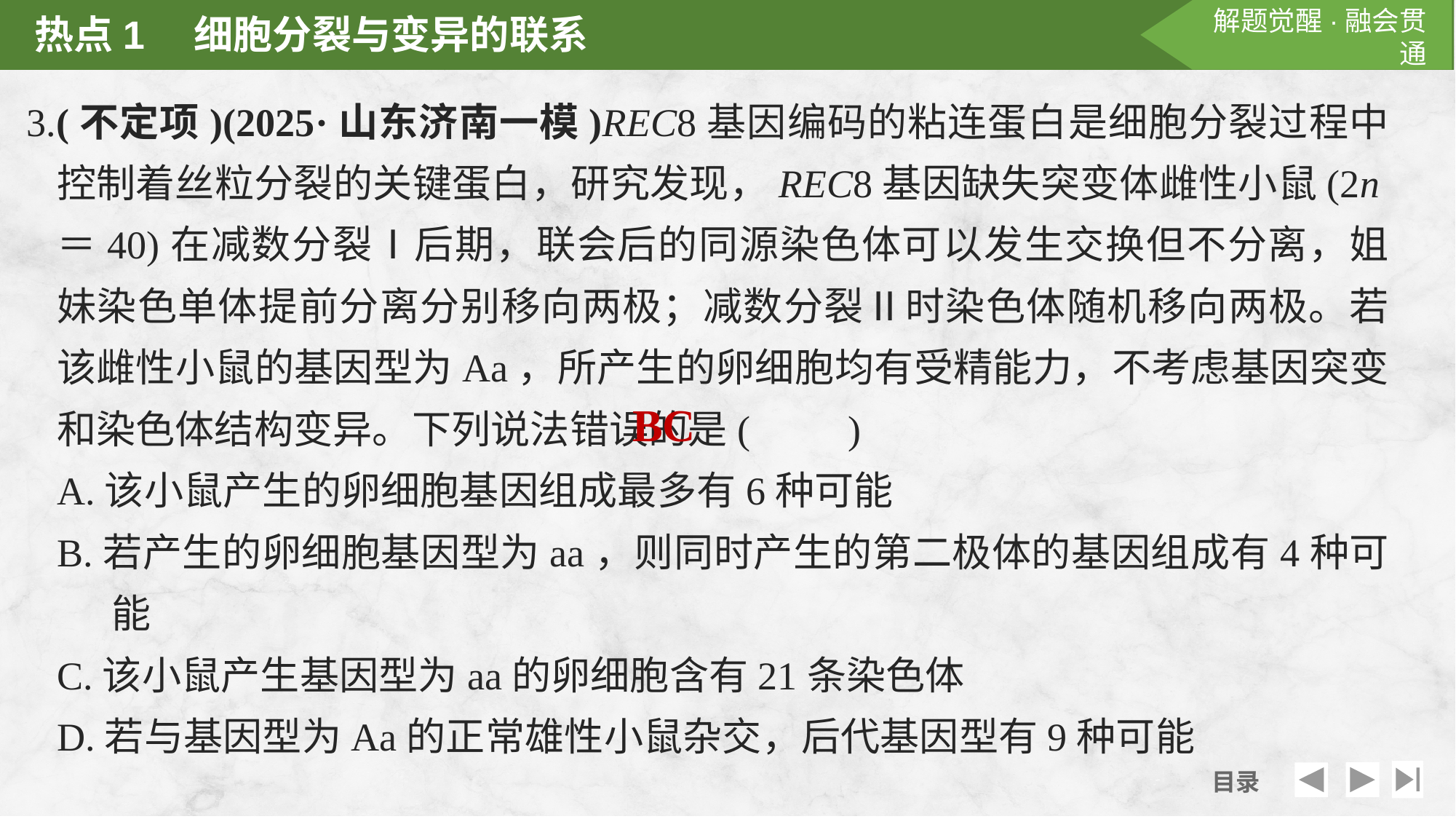

3.(不定项)(2025·山东济南一模)REC8基因编码的粘连蛋白是细胞分裂过程中控制着丝粒分裂的关键蛋白，研究发现，REC8基因缺失突变体雌性小鼠(2n＝40)在减数分裂Ⅰ后期，联会后的同源染色体可以发生交换但不分离，姐妹染色单体提前分离分别移向两极；减数分裂Ⅱ时染色体随机移向两极。若该雌性小鼠的基因型为Aa，所产生的卵细胞均有受精能力，不考虑基因突变和染色体结构变异。下列说法错误的是(　　)
A.该小鼠产生的卵细胞基因组成最多有6种可能
B.若产生的卵细胞基因型为aa，则同时产生的第二极体的基因组成有4种可能
C.该小鼠产生基因型为aa的卵细胞含有21条染色体
D.若与基因型为Aa的正常雄性小鼠杂交，后代基因型有9种可能
BC